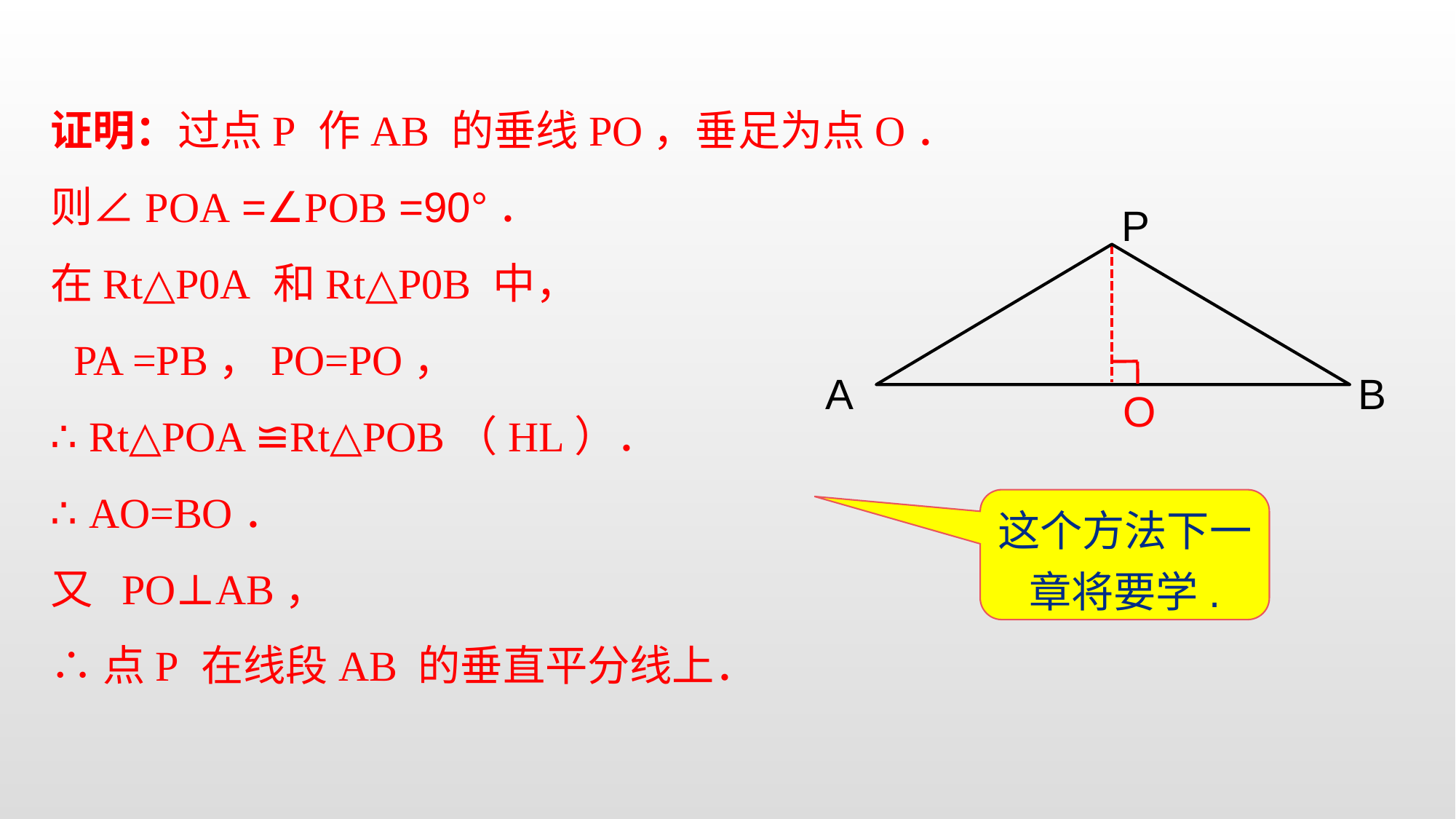

证明：过点P 作AB 的垂线PO，垂足为点O．
则∠POA =∠POB =90°．
在Rt△P0A 和Rt△P0B 中，
  PA =PB，PO=PO，
∴ Rt△POA ≌Rt△POB（HL）．
∴ AO=BO．
又  PO⊥AB，
∴点P 在线段AB 的垂直平分线上．
P

A
B
O
这个方法下一章将要学.